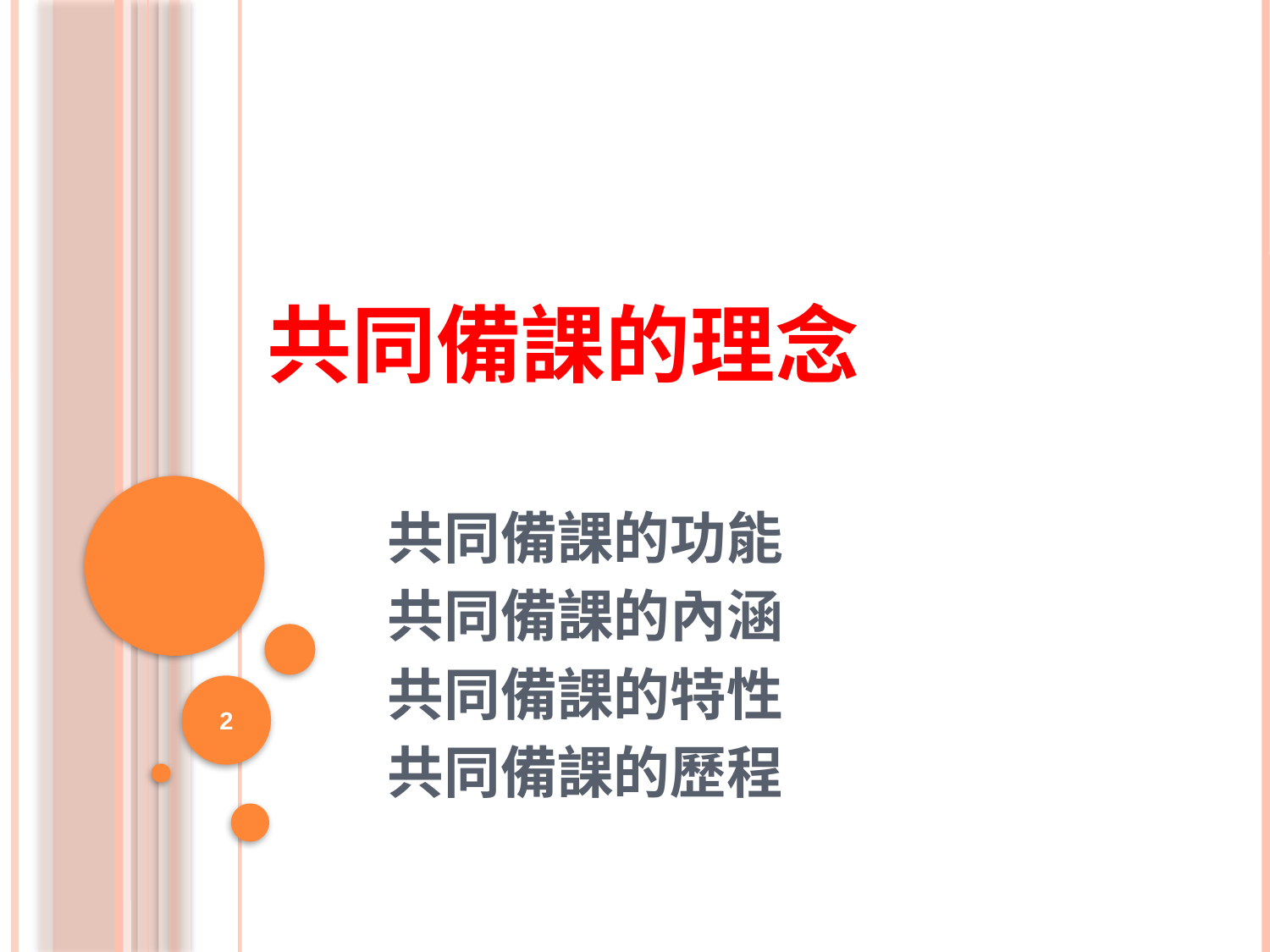

# 共同備課的理念
共同備課的功能
共同備課的內涵
共同備課的特性
共同備課的歷程

2